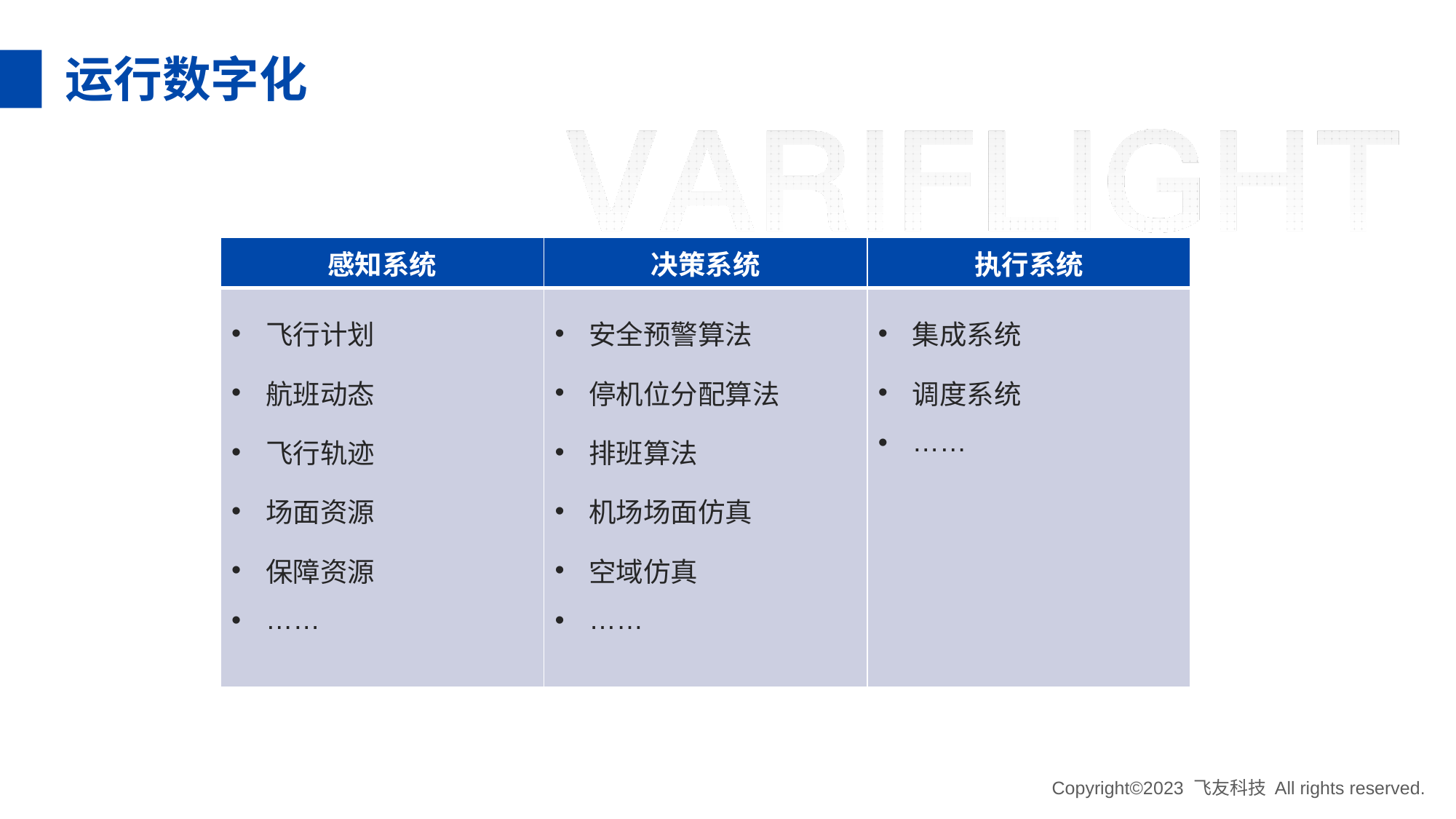

运行数字化
| 感知系统 | 决策系统 | 执行系统 |
| --- | --- | --- |
| 飞行计划 航班动态 飞行轨迹 场面资源 保障资源 …… | 安全预警算法 停机位分配算法 排班算法 机场场面仿真 空域仿真 …… | 集成系统 调度系统 …… |